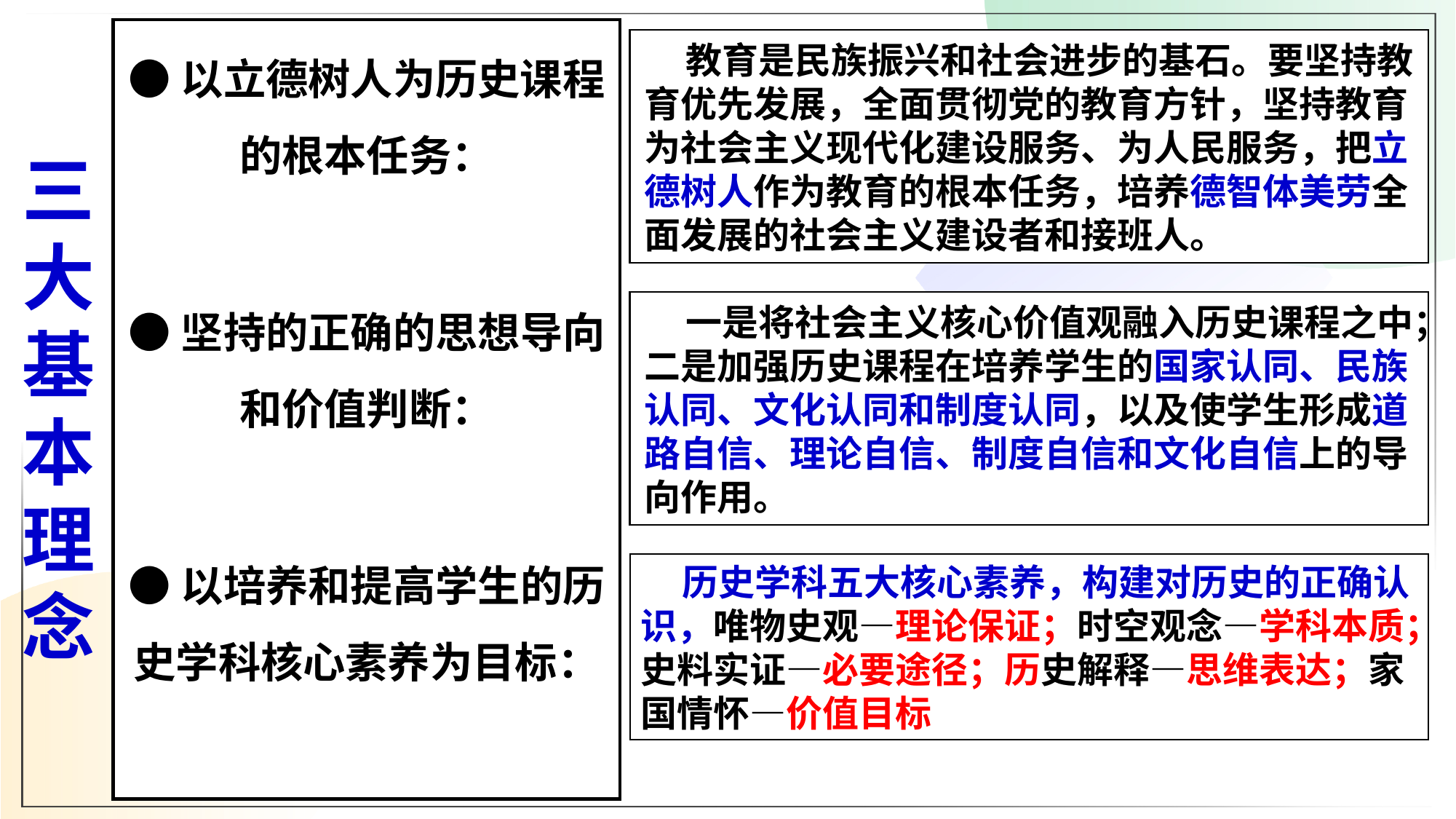

●以立德树人为历史课程的根本任务：

●坚持的正确的思想导向和价值判断：

●以培养和提高学生的历史学科核心素养为目标：
    教育是民族振兴和社会进步的基石。要坚持教育优先发展，全面贯彻党的教育方针，坚持教育为社会主义现代化建设服务、为人民服务，把立德树人作为教育的根本任务，培养德智体美劳全面发展的社会主义建设者和接班人。
三大基本理念
    一是将社会主义核心价值观融入历史课程之中；二是加强历史课程在培养学生的国家认同、民族认同、文化认同和制度认同，以及使学生形成道路自信、理论自信、制度自信和文化自信上的导向作用。
    历史学科五大核心素养，构建对历史的正确认识，唯物史观—理论保证；时空观念—学科本质；史料实证—必要途径；历史解释—思维表达；家国情怀—价值目标